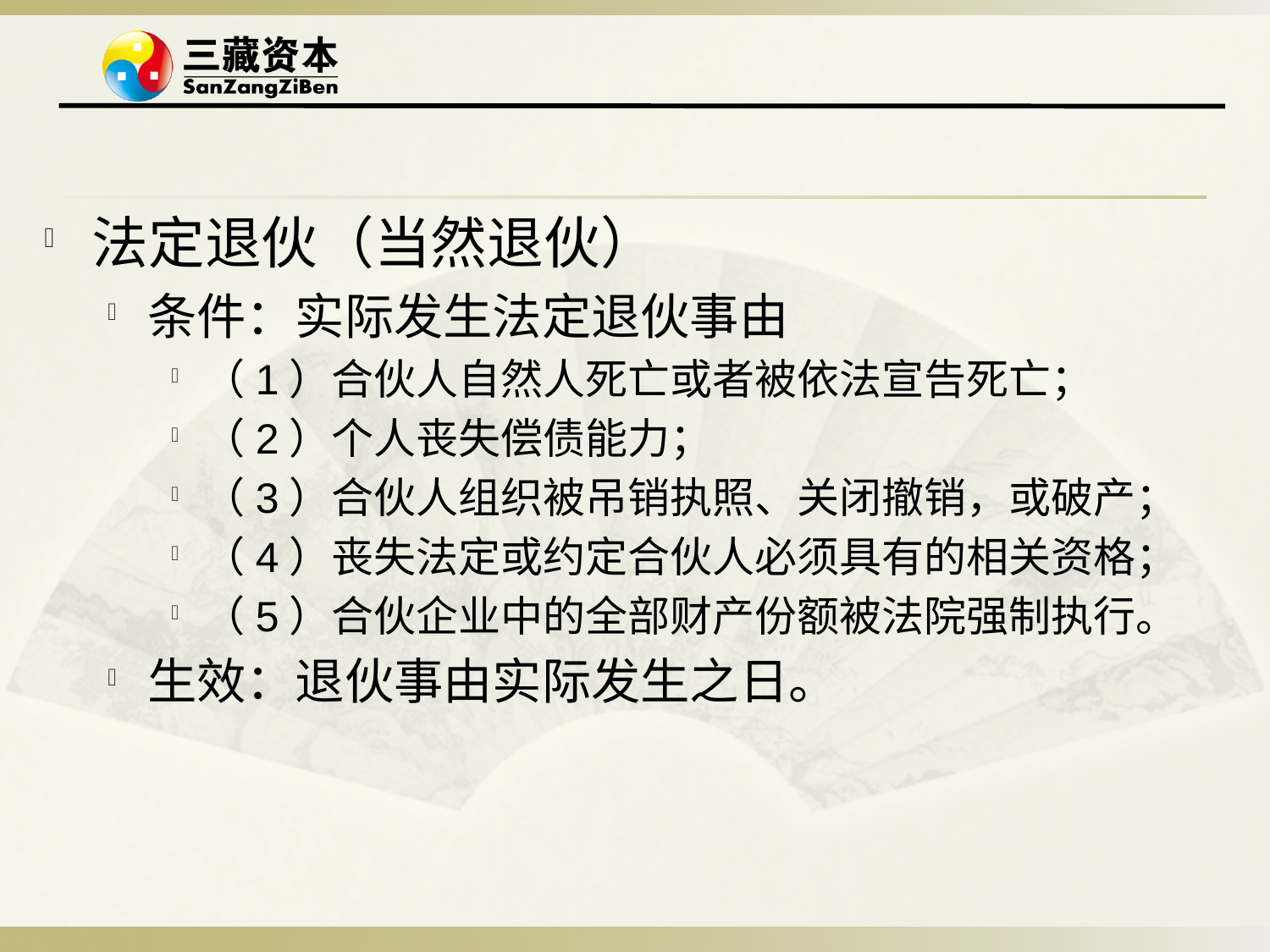

#
法定退伙（当然退伙）
条件：实际发生法定退伙事由
（1）合伙人自然人死亡或者被依法宣告死亡；
（2）个人丧失偿债能力；
（3）合伙人组织被吊销执照、关闭撤销，或破产；
（4）丧失法定或约定合伙人必须具有的相关资格；
（5）合伙企业中的全部财产份额被法院强制执行。
生效：退伙事由实际发生之日。